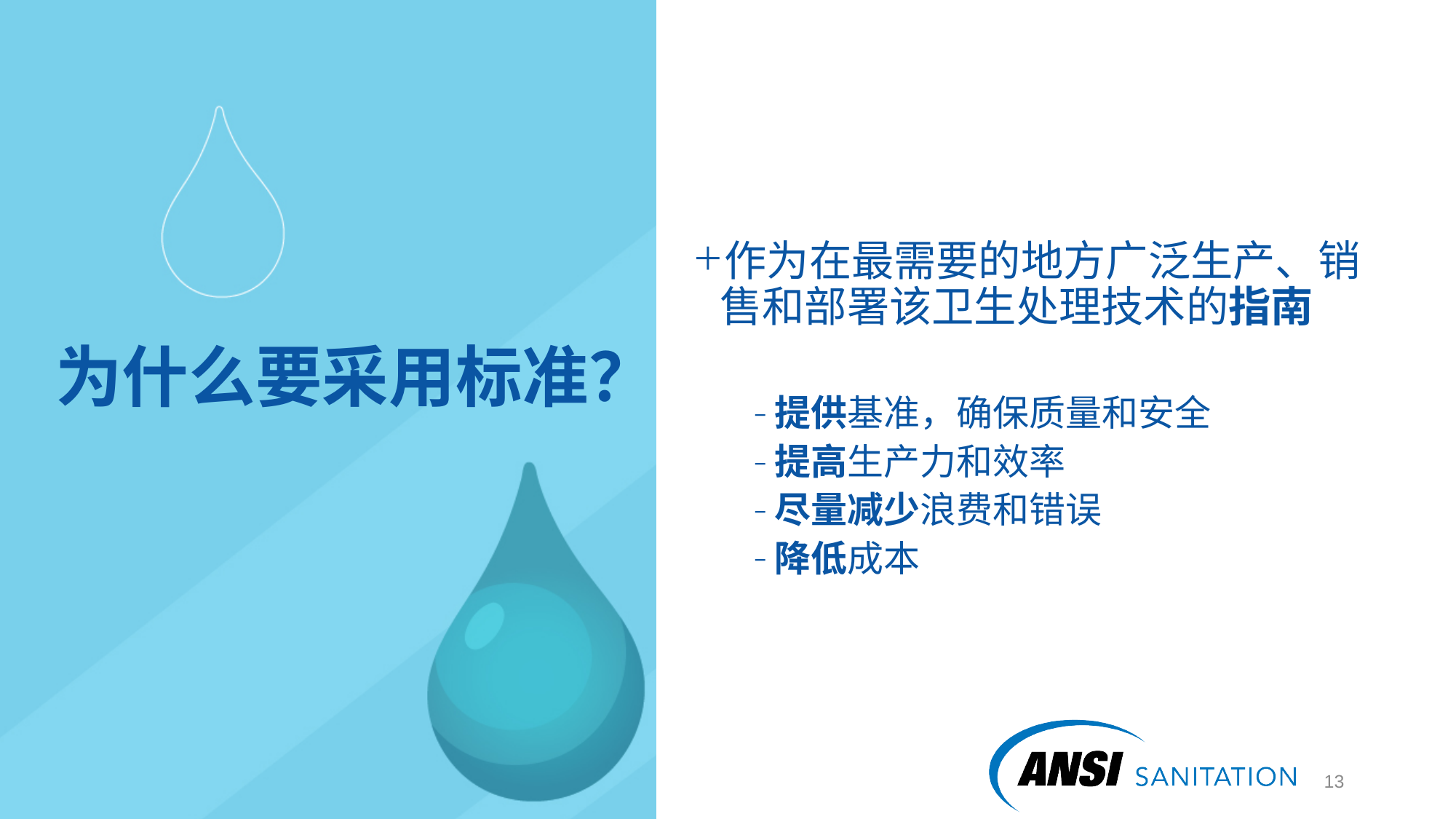

作为在最需要的地方广泛生产、销售和部署该卫生处理技术的指南

提供基准，确保质量和安全
提高生产力和效率
尽量减少浪费和错误
降低成本
# 为什么要采用标准？
13